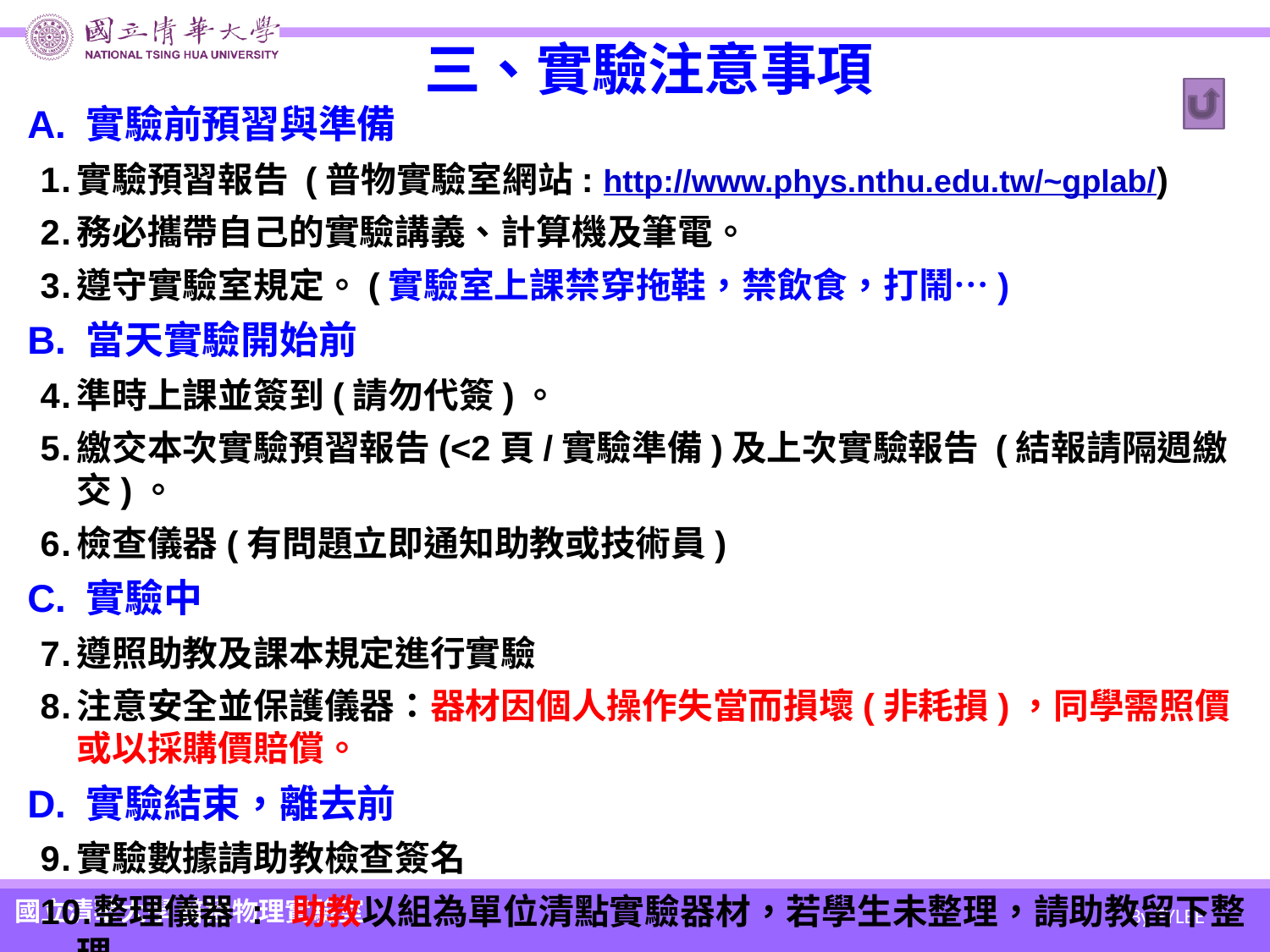

# 三、實驗注意事項

A. 實驗前預習與準備
實驗預習報告 (普物實驗室網站: http://www.phys.nthu.edu.tw/~gplab/)
務必攜帶自己的實驗講義、計算機及筆電。
遵守實驗室規定。(實驗室上課禁穿拖鞋，禁飲食，打鬧…)
B. 當天實驗開始前
準時上課並簽到(請勿代簽)。
繳交本次實驗預習報告(<2頁/實驗準備)及上次實驗報告 (結報請隔週繳交)。
檢查儀器(有問題立即通知助教或技術員)
C. 實驗中
遵照助教及課本規定進行實驗
注意安全並保護儀器：器材因個人操作失當而損壞(非耗損)，同學需照價或以採購價賠償。
D. 實驗結束，離去前
實驗數據請助教檢查簽名
整理儀器 :  助教以組為單位清點實驗器材，若學生未整理，請助教留下整理
需補做實驗者請事先與實驗室助理提出申請，助教陪同，在當次實驗月內完成。